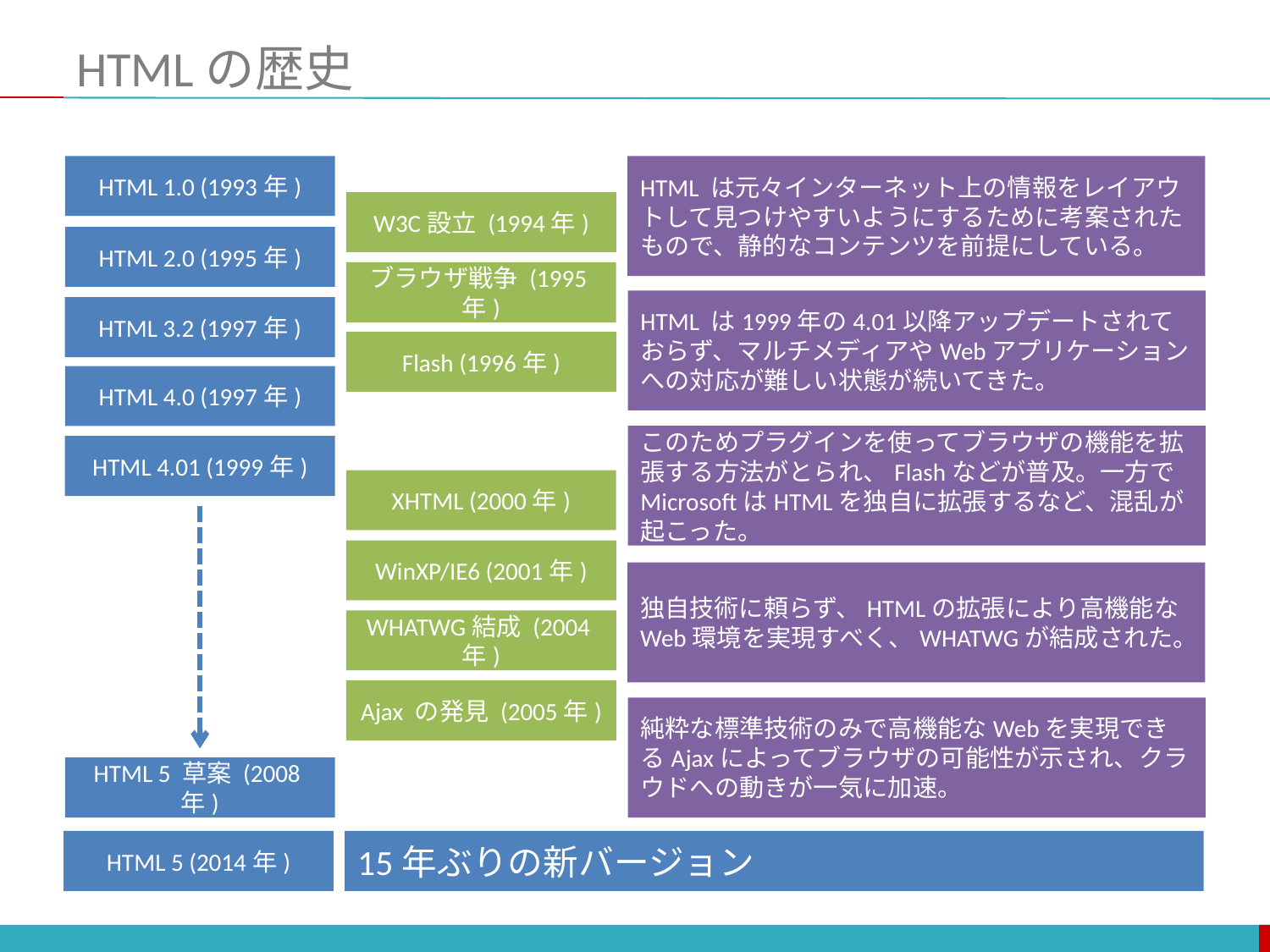

# HTMLの歴史
HTML 1.0 (1993年)
HTML は元々インターネット上の情報をレイアウトして見つけやすいようにするために考案されたもので、静的なコンテンツを前提にしている。
W3C設立 (1994年)
HTML 2.0 (1995年)
ブラウザ戦争 (1995年)
HTML は1999年の4.01以降アップデートされておらず、マルチメディアやWebアプリケーションへの対応が難しい状態が続いてきた。
HTML 3.2 (1997年)
Flash (1996年)
HTML 4.0 (1997年)
このためプラグインを使ってブラウザの機能を拡張する方法がとられ、Flashなどが普及。一方でMicrosoftはHTMLを独自に拡張するなど、混乱が起こった。
HTML 4.01 (1999年)
XHTML (2000年)
WinXP/IE6 (2001年)
独自技術に頼らず、HTMLの拡張により高機能なWeb環境を実現すべく、WHATWGが結成された。
WHATWG結成 (2004年)
Ajax の発見 (2005年)
純粋な標準技術のみで高機能なWebを実現できるAjaxによってブラウザの可能性が示され、クラウドへの動きが一気に加速。
HTML 5 草案 (2008年)
HTML 5 (2014年)
15年ぶりの新バージョン